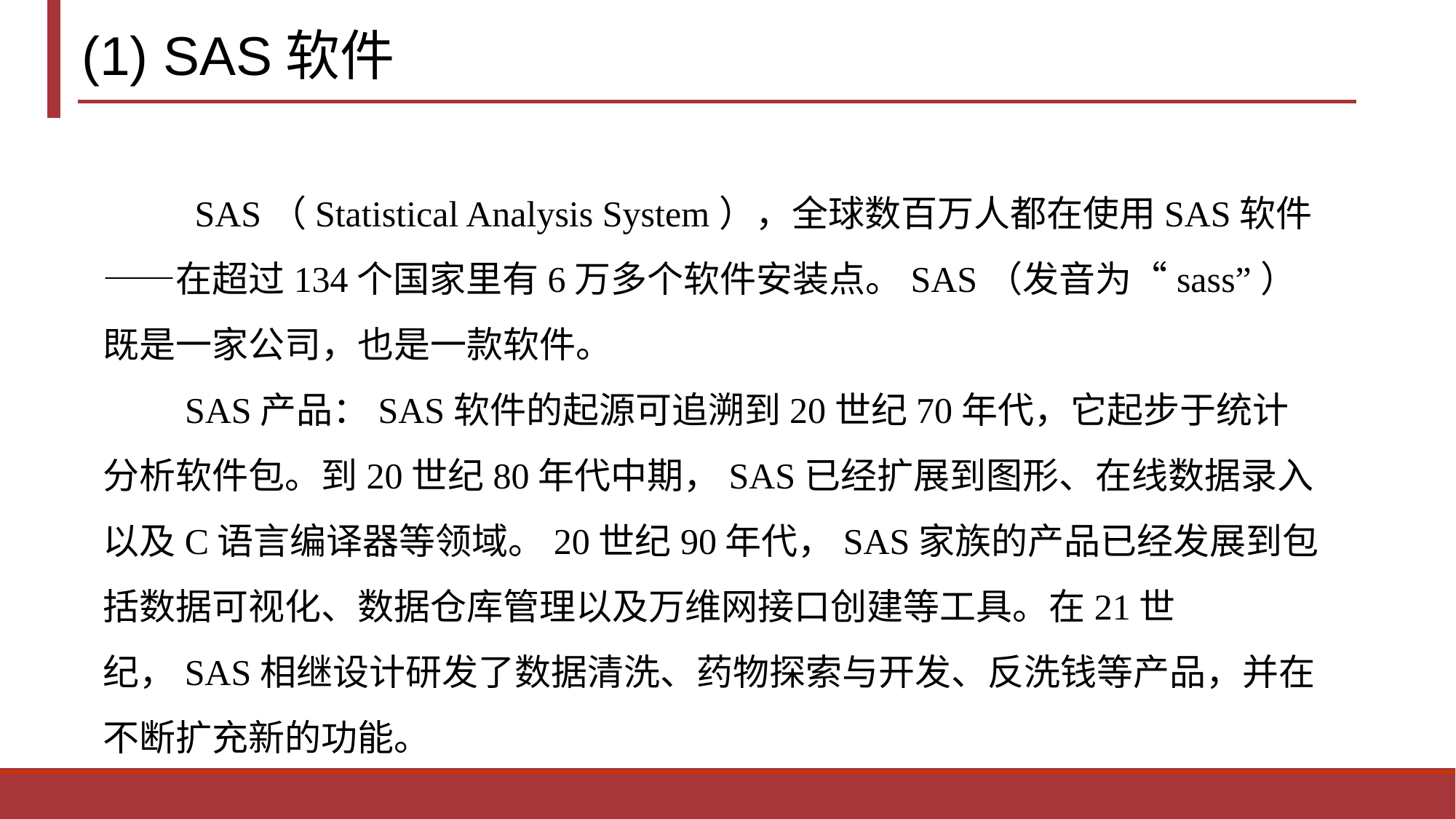

(1) SAS软件
         SAS（Statistical Analysis System），全球数百万人都在使用SAS软件——在超过134个国家里有6万多个软件安装点。SAS（发音为“sass”）既是一家公司，也是一款软件。
         SAS产品：SAS软件的起源可追溯到20世纪70年代，它起步于统计分析软件包。到20世纪80年代中期，SAS已经扩展到图形、在线数据录入以及C语言编译器等领域。20世纪90年代，SAS家族的产品已经发展到包括数据可视化、数据仓库管理以及万维网接口创建等工具。在21世纪，SAS相继设计研发了数据清洗、药物探索与开发、反洗钱等产品，并在不断扩充新的功能。